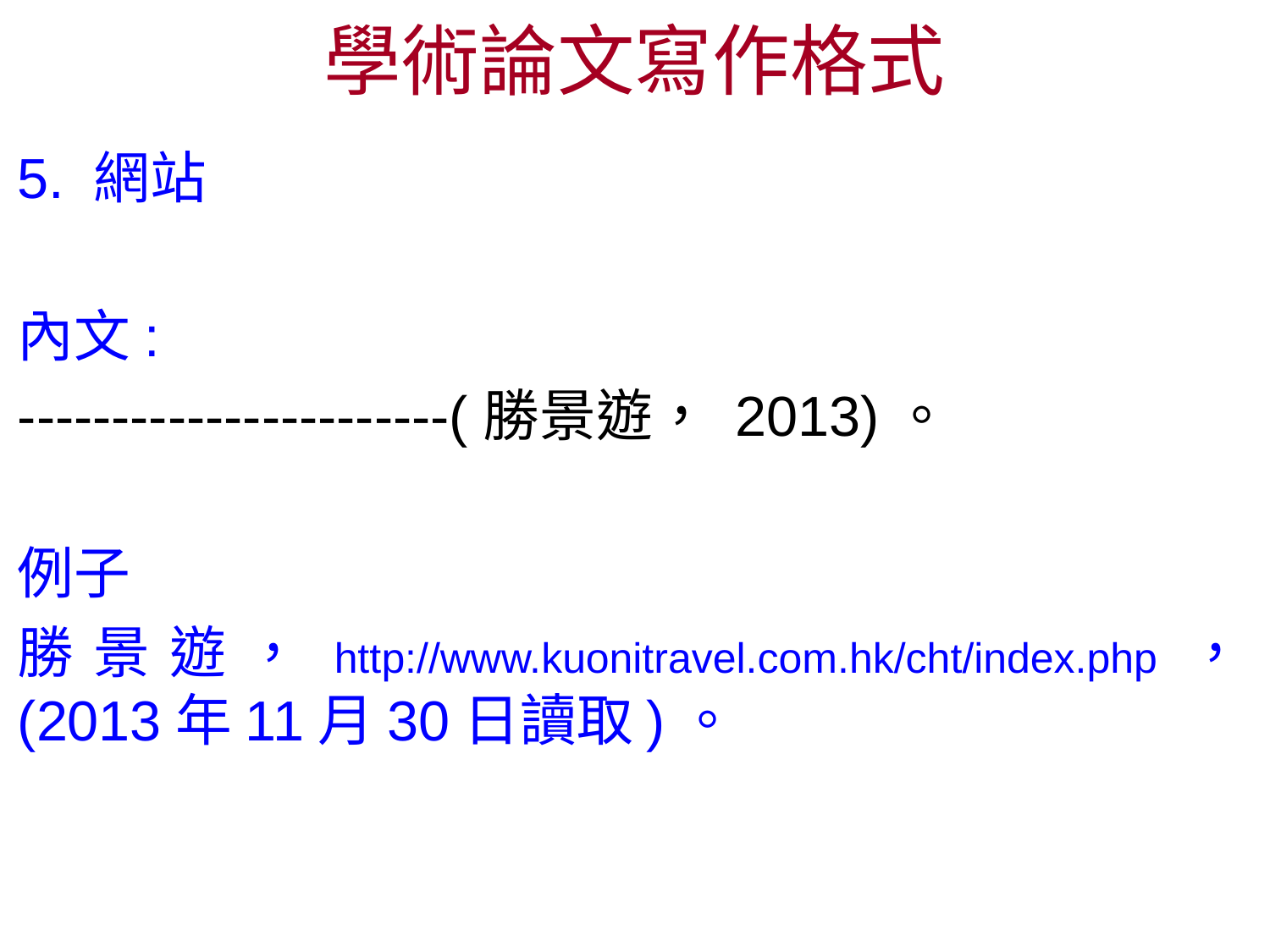

# 學術論文寫作格式
5. 網站

內文:
-----------------------(勝景遊， 2013)。

例子
勝景遊，http://www.kuonitravel.com.hk/cht/index.php，(2013年11月30日讀取)。